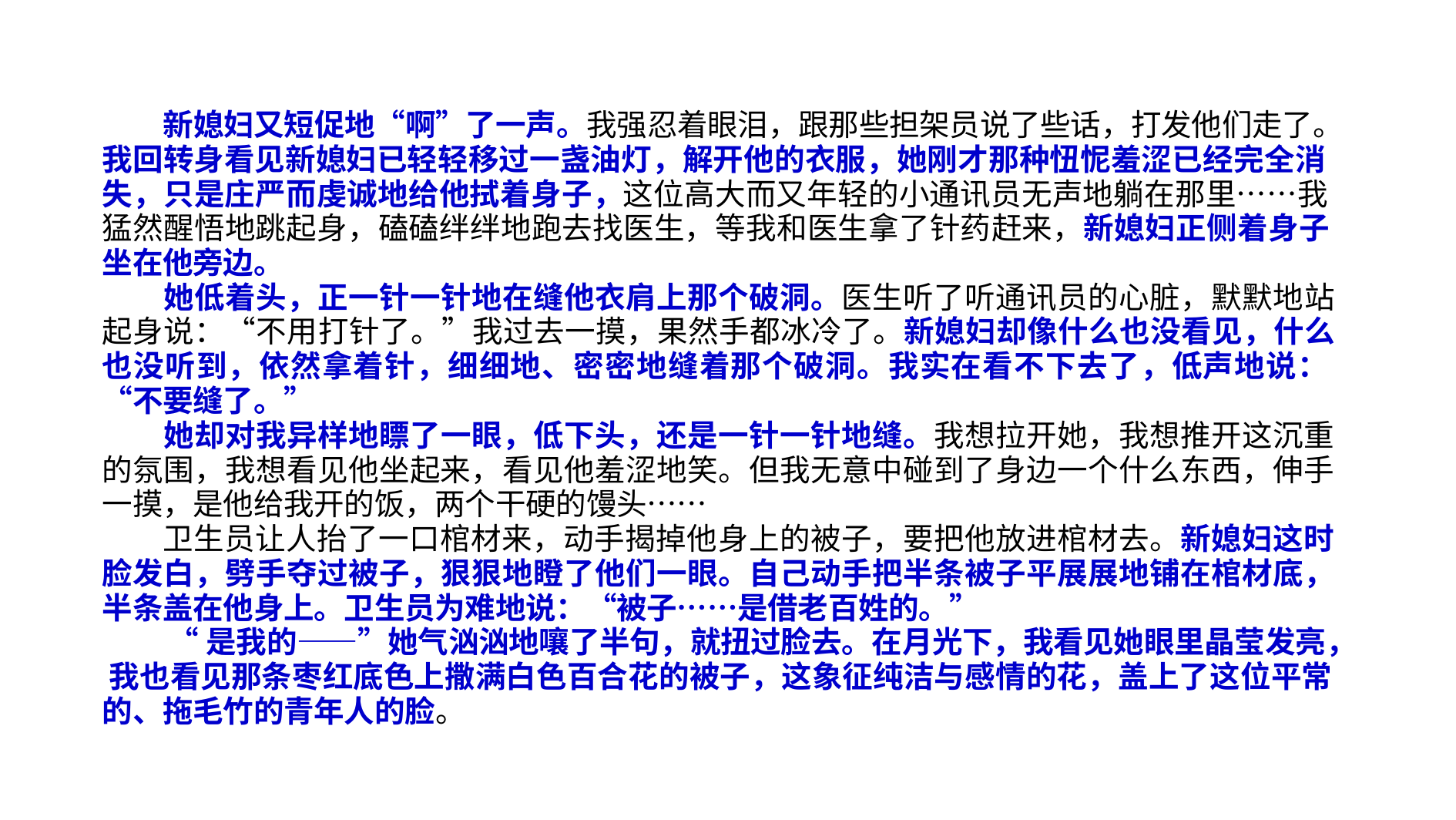

新媳妇又短促地“啊”了一声。我强忍着眼泪，跟那些担架员说了些话，打发他们走了。 我回转身看见新媳妇已轻轻移过一盏油灯，解开他的衣服，她刚才那种忸怩羞涩已经完全消 失，只是庄严而虔诚地给他拭着身子，这位高大而又年轻的小通讯员无声地躺在那里……我 猛然醒悟地跳起身，磕磕绊绊地跑去找医生，等我和医生拿了针药赶来，新媳妇正侧着身子 坐在他旁边。
她低着头，正一针一针地在缝他衣肩上那个破洞。医生听了听通讯员的心脏，默默地站 起身说：“不用打针了。”我过去一摸，果然手都冰冷了。新媳妇却像什么也没看见，什么 也没听到，依然拿着针，细细地、密密地缝着那个破洞。我实在看不下去了，低声地说：  “不要缝了。”
她却对我异样地瞟了一眼，低下头，还是一针一针地缝。我想拉开她，我想推开这沉重 的氛围，我想看见他坐起来，看见他羞涩地笑。但我无意中碰到了身边一个什么东西，伸手 一摸，是他给我开的饭，两个干硬的馒头……
卫生员让人抬了一口棺材来，动手揭掉他身上的被子，要把他放进棺材去。新媳妇这时 脸发白，劈手夺过被子，狠狠地瞪了他们一眼。自己动手把半条被子平展展地铺在棺材底， 半条盖在他身上。卫生员为难地说：“被子……是借老百姓的。”
“是我的——”她气汹汹地嚷了半句，就扭过脸去。在月光下，我看见她眼里晶莹发亮，  我也看见那条枣红底色上撒满白色百合花的被子，这象征纯洁与感情的花，盖上了这位平常 的、拖毛竹的青年人的脸。